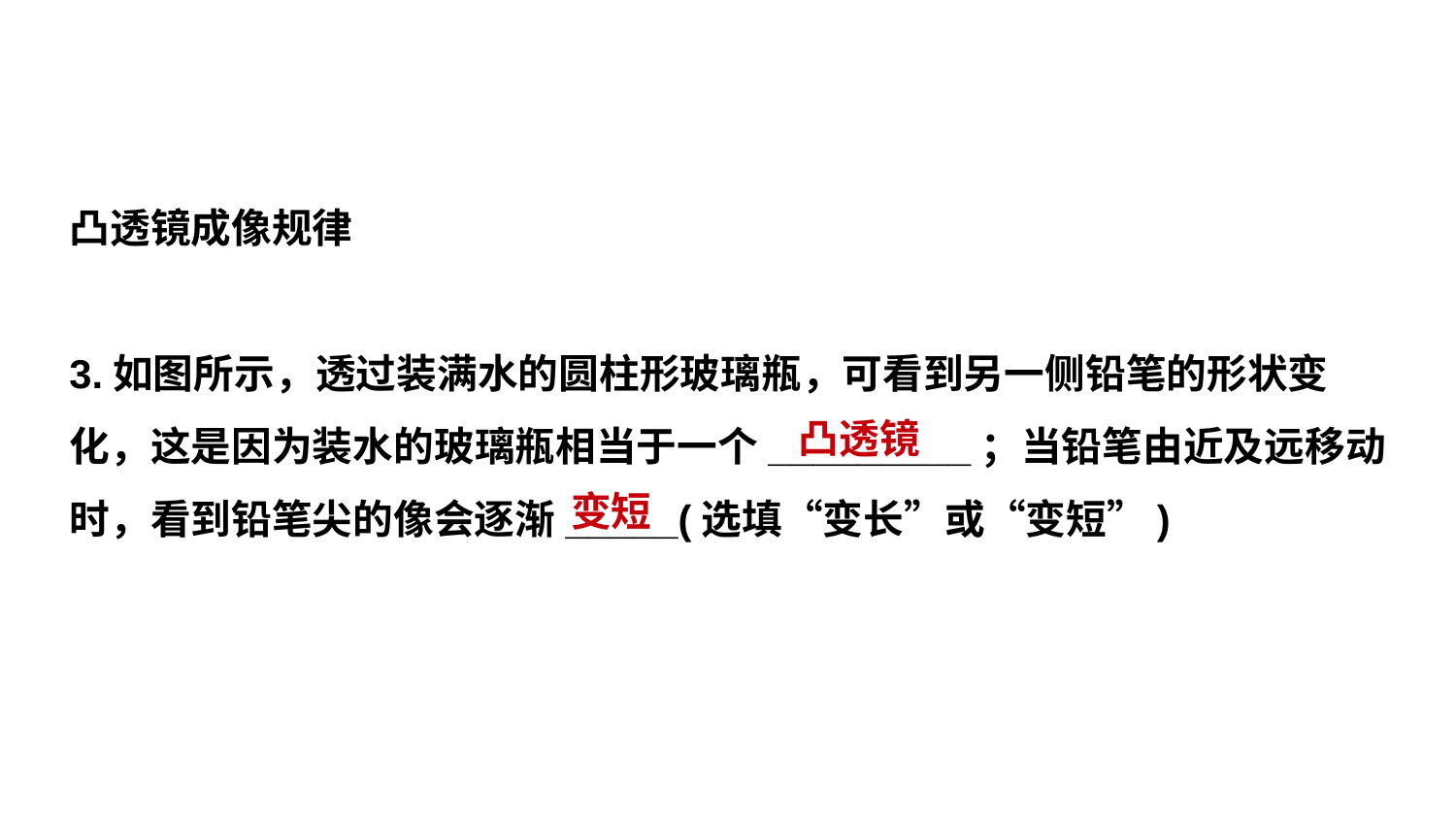

凸透镜成像规律

3.如图所示，透过装满水的圆柱形玻璃瓶，可看到另一侧铅笔的形状变
化，这是因为装水的玻璃瓶相当于一个_________；当铅笔由近及远移动
时，看到铅笔尖的像会逐渐_____(选填“变长”或“变短”)
 凸透镜
变短